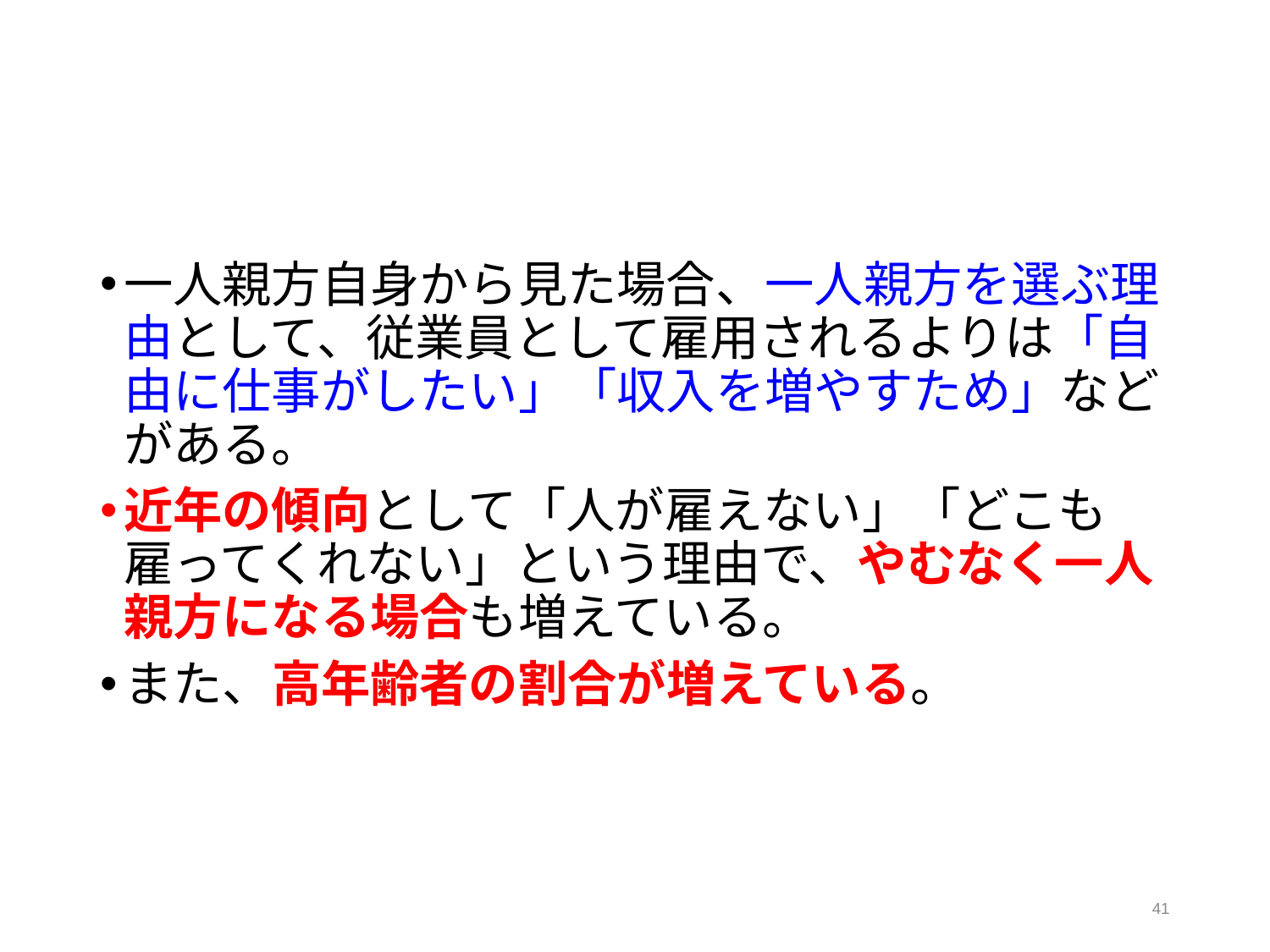

#
一人親方自身から見た場合、一人親方を選ぶ理由として、従業員として雇用されるよりは「自由に仕事がしたい」「収入を増やすため」などがある。
近年の傾向として「人が雇えない」「どこも雇ってくれない」という理由で、やむなく一人親方になる場合も増えている。
また、高年齢者の割合が増えている。

41